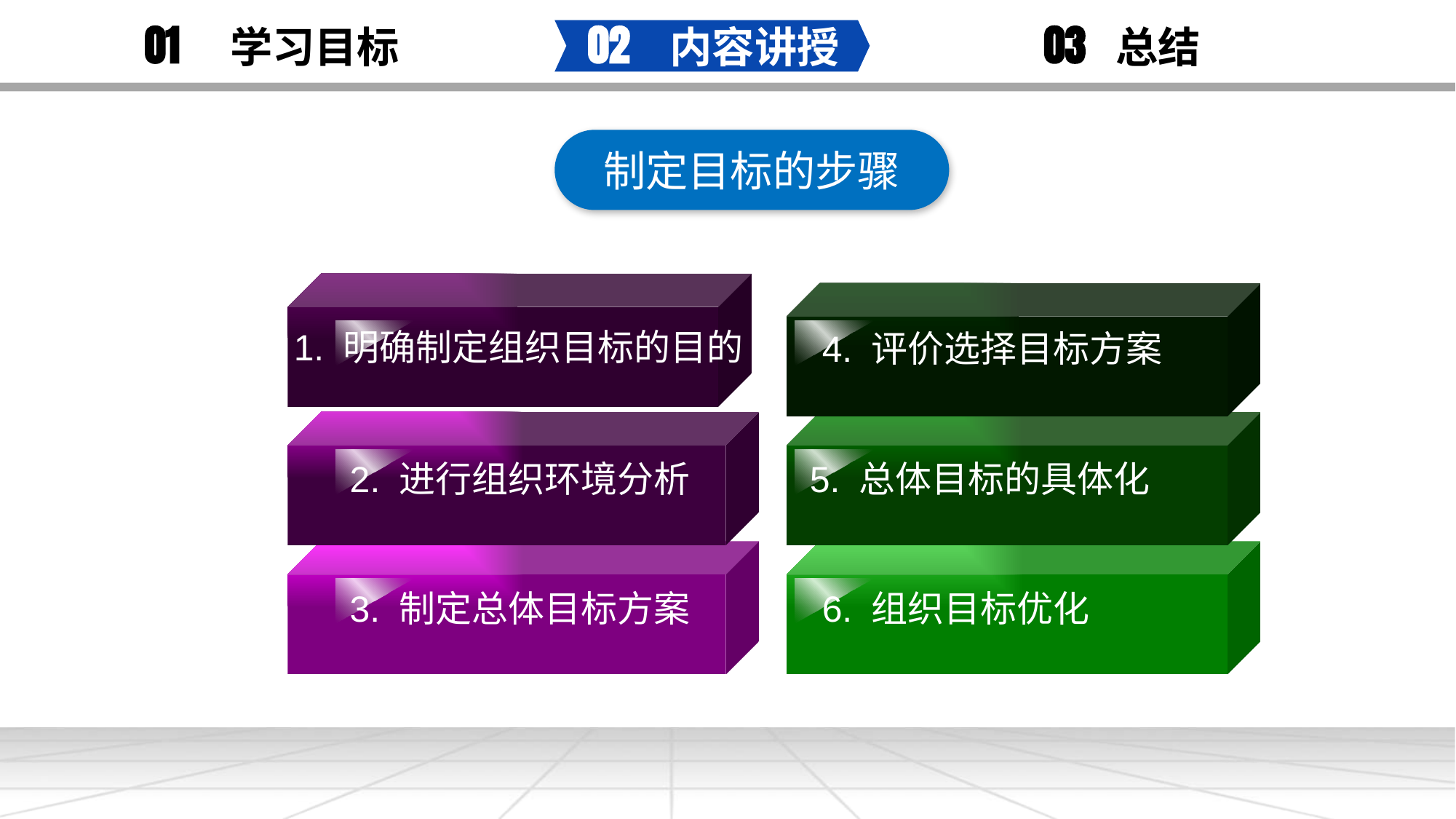

02   内容讲授
03  总结
01    学习目标

制定目标的步骤

1. 明确制定组织目标的目的
4. 评价选择目标方案

2. 进行组织环境分析
5. 总体目标的具体化

3. 制定总体目标方案
6. 组织目标优化